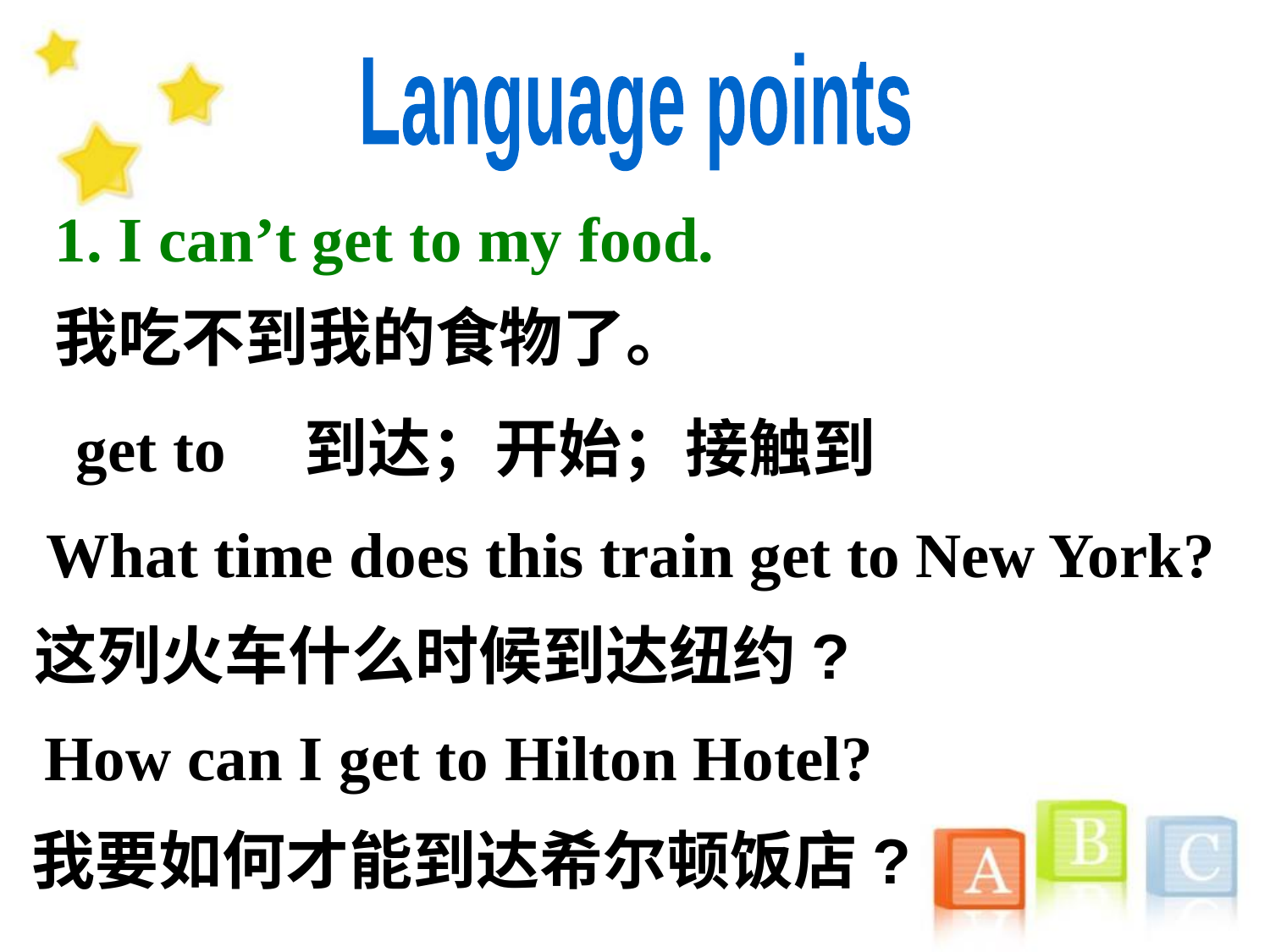

Language points
1. I can’t get to my food.
我吃不到我的食物了。
get to    到达；开始；接触到
What time does this train get to New York?
这列火车什么时候到达纽约?
How can I get to Hilton Hotel?
我要如何才能到达希尔顿饭店?